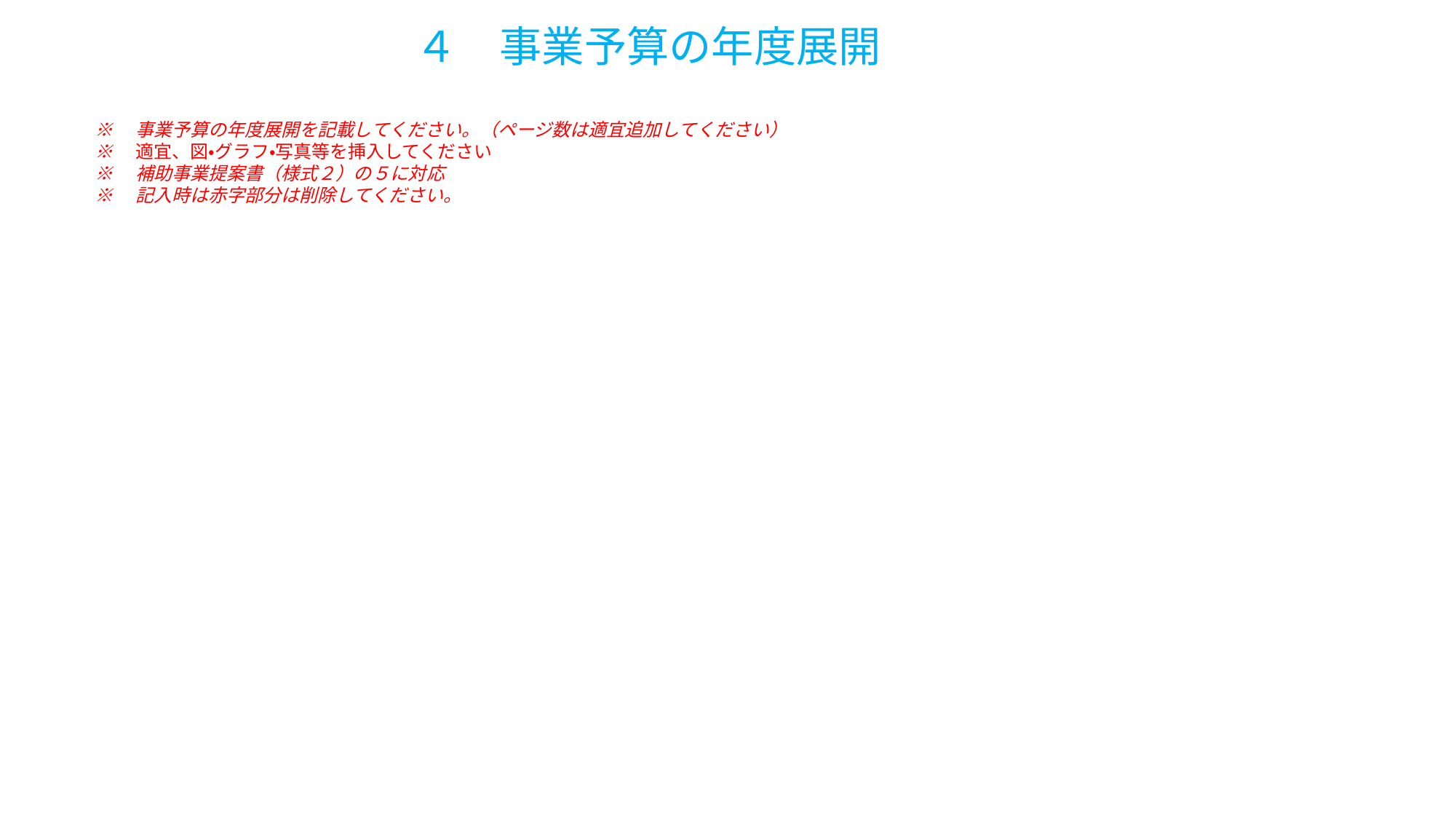

４　事業予算の年度展開
※　事業予算の年度展開を記載してください。（ページ数は適宜追加してください）
※　適宜、図・グラフ・写真等を挿入してください
※　補助事業提案書（様式２）の５に対応
※　記入時は赤字部分は削除してください。